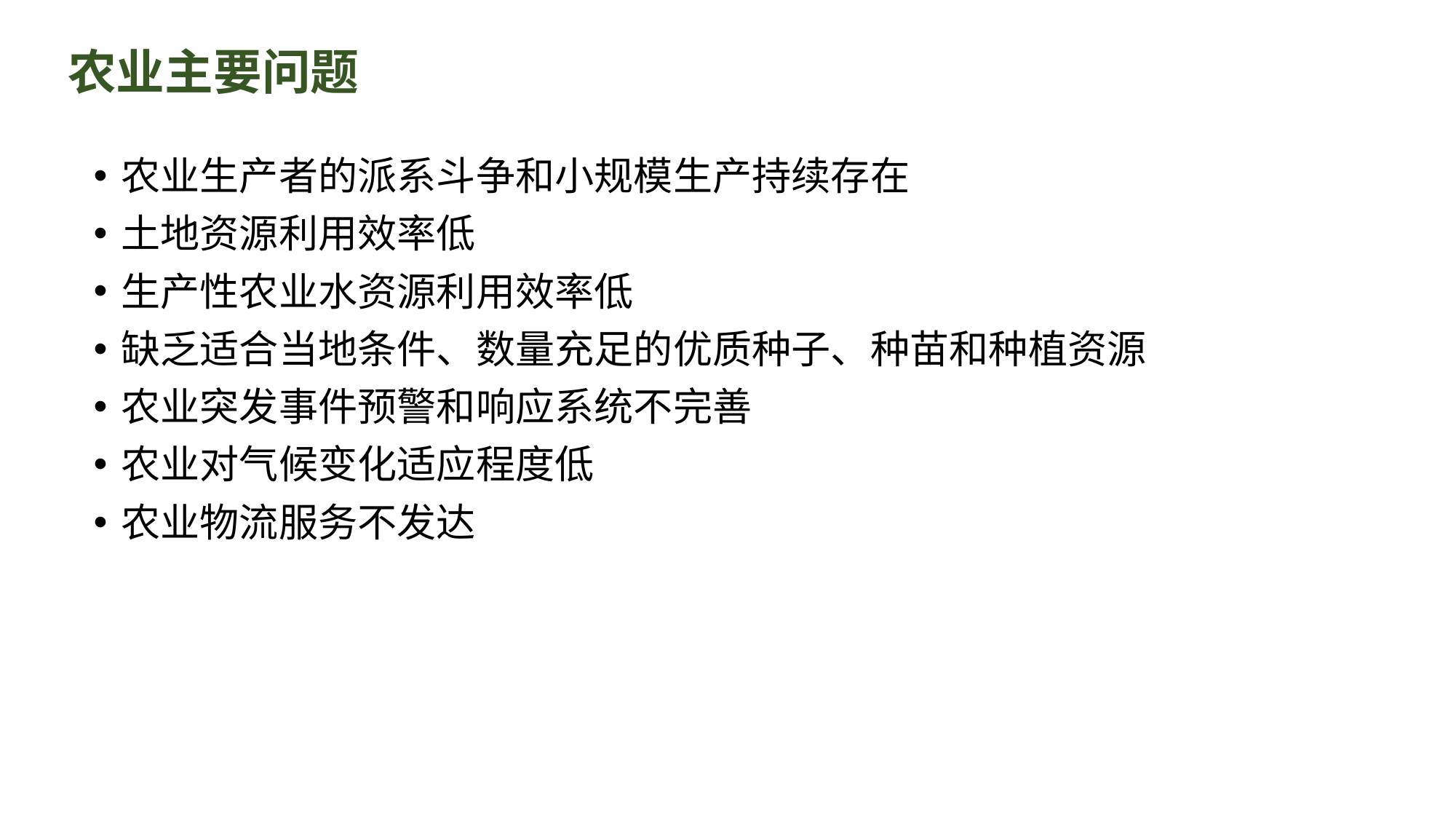

# 农业主要问题
农业生产者的派系斗争和小规模生产持续存在
土地资源利用效率低
生产性农业水资源利用效率低
缺乏适合当地条件、数量充足的优质种子、种苗和种植资源
农业突发事件预警和响应系统不完善
农业对气候变化适应程度低
农业物流服务不发达